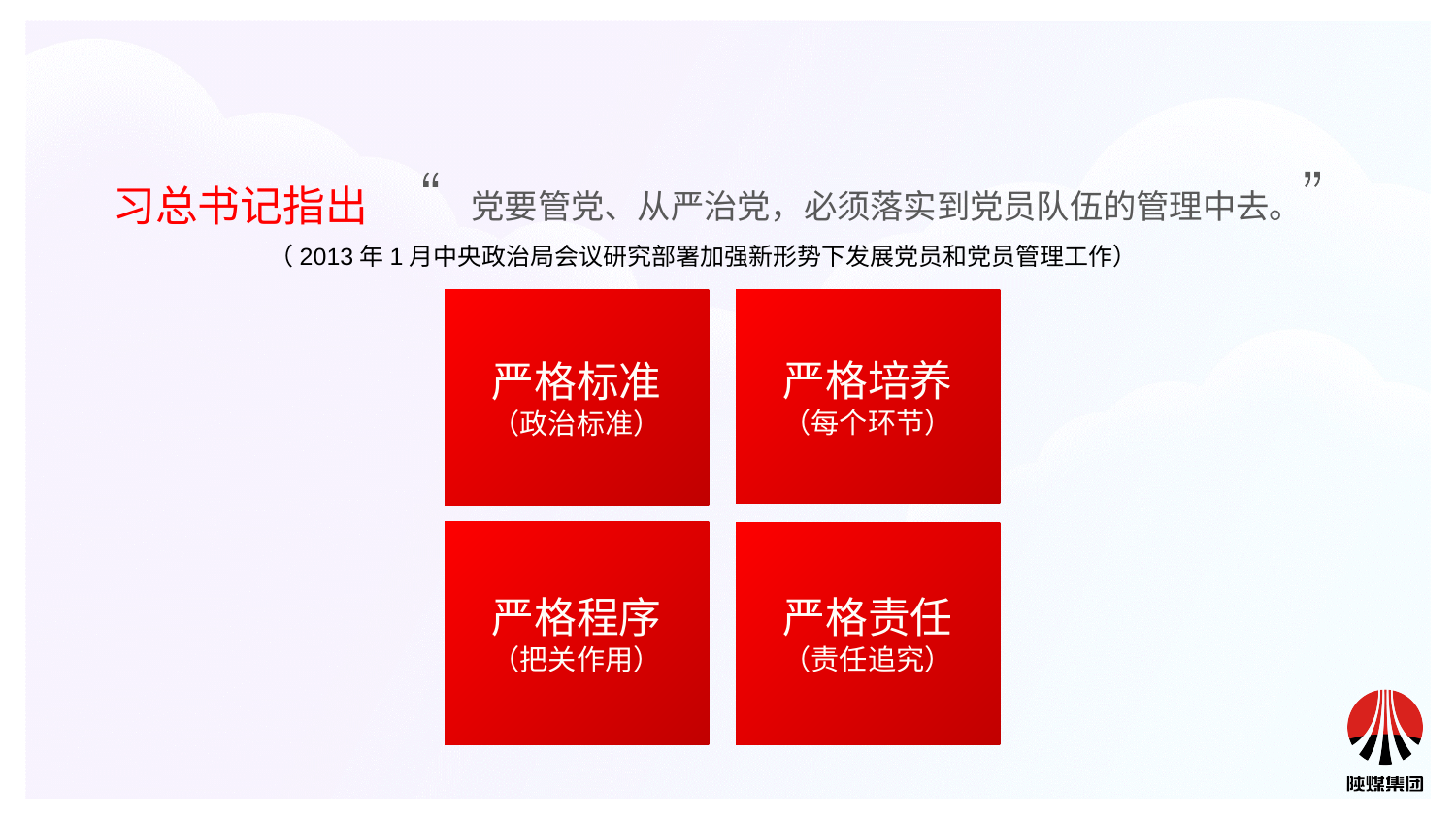

党要管党、从严治党，必须落实到党员队伍的管理中去。
习总书记指出
（2013年1月中央政治局会议研究部署加强新形势下发展党员和党员管理工作）
严格标准
（政治标准）
严格培养
（每个环节）
严格程序
（把关作用）
严格责任
（责任追究）